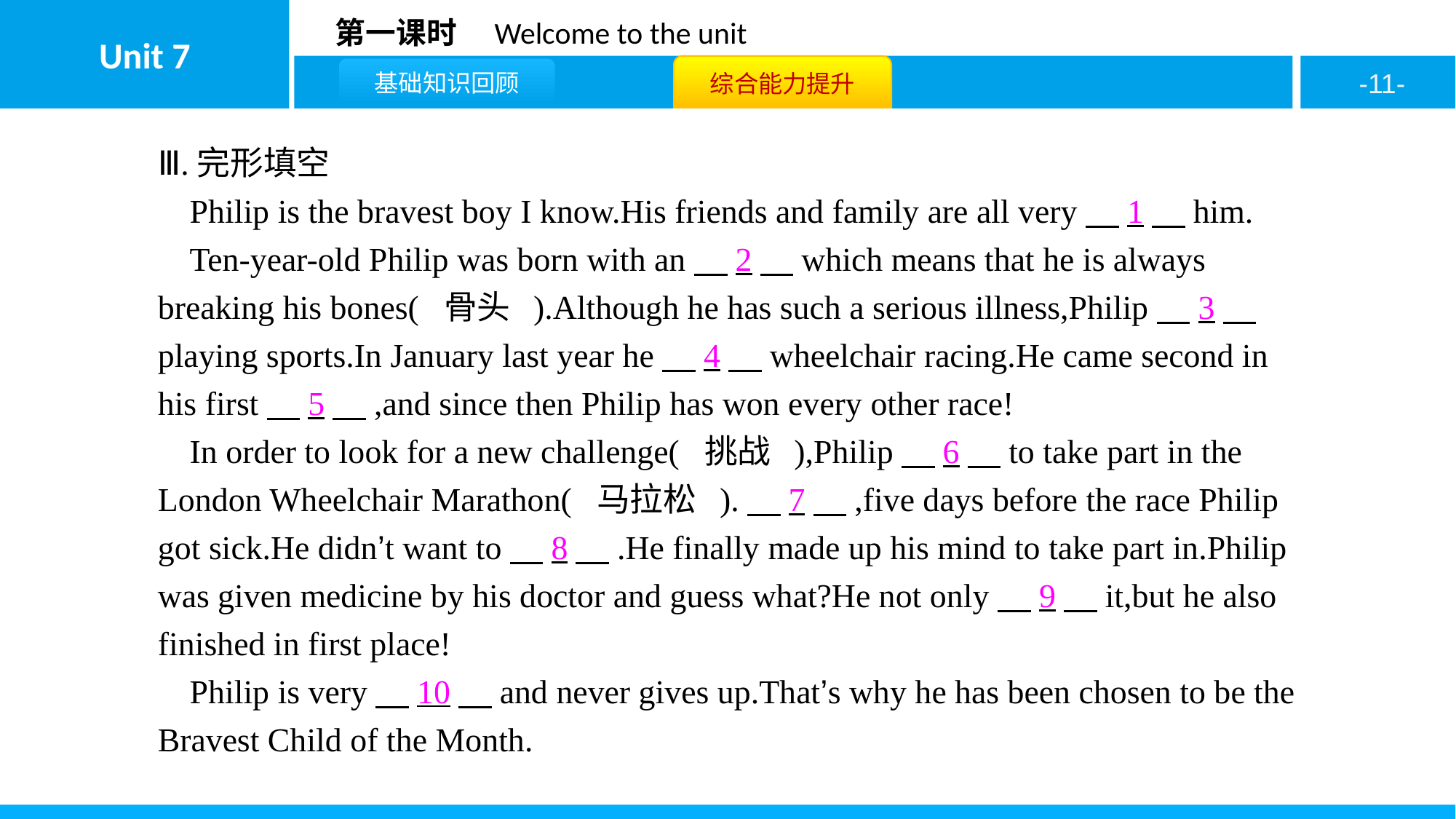

Ⅲ.完形填空
Philip is the bravest boy I know.His friends and family are all very　1　him.
Ten-year-old Philip was born with an　2　which means that he is always breaking his bones(  骨头  ).Although he has such a serious illness,Philip　3　playing sports.In January last year he　4　wheelchair racing.He came second in his first　5　,and since then Philip has won every other race!
In order to look for a new challenge(  挑战  ),Philip　6　to take part in the London Wheelchair Marathon(  马拉松  ).　7　,five days before the race Philip got sick.He didn’t want to　8　.He finally made up his mind to take part in.Philip was given medicine by his doctor and guess what?He not only　9　it,but he also finished in first place!
Philip is very　10　and never gives up.That’s why he has been chosen to be the Bravest Child of the Month.